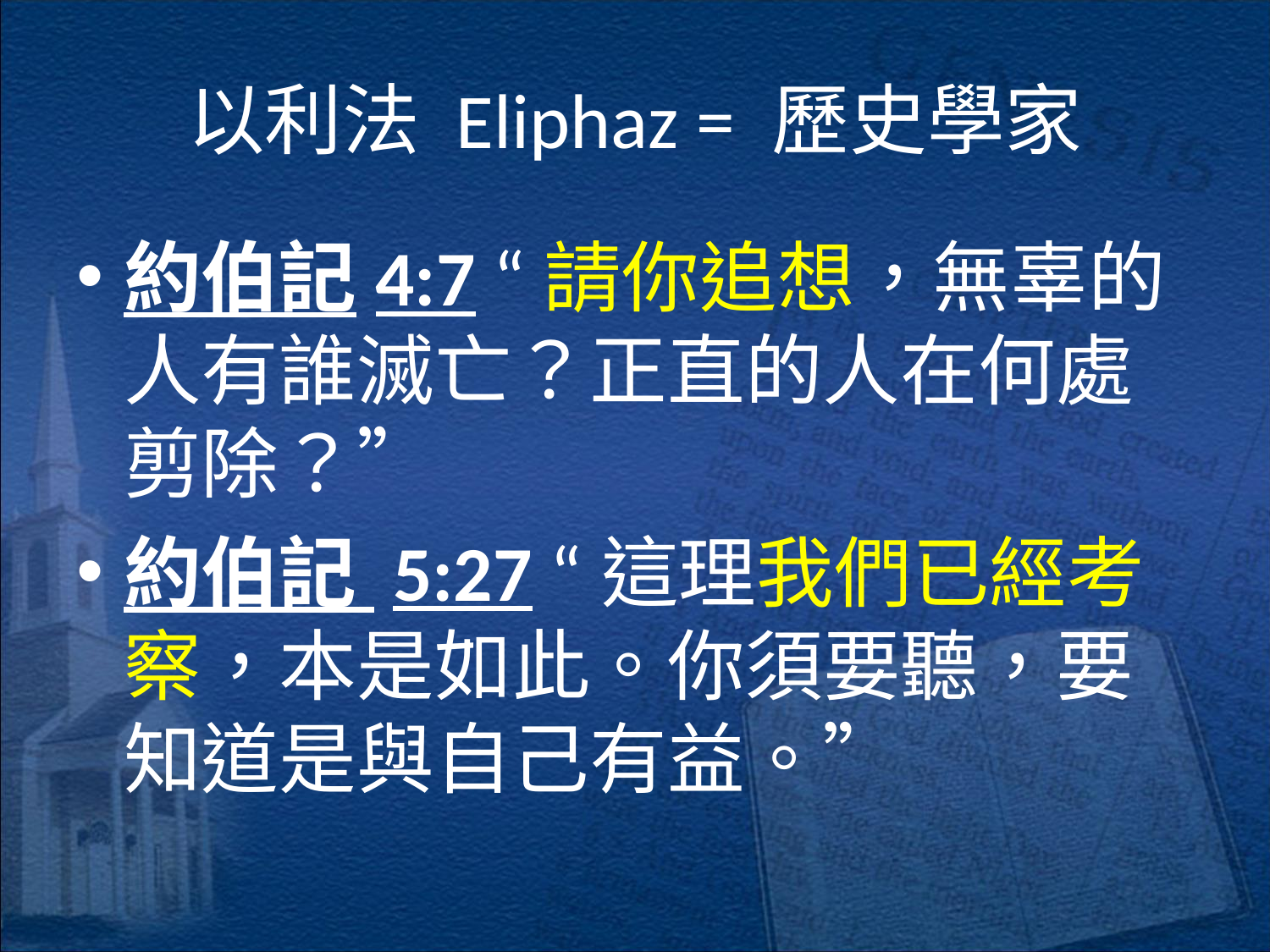

# 以利法 Eliphaz = 歷史學家
約伯記4:7 “請你追想，無辜的人有誰滅亡？正直的人在何處剪除？”
約伯記 5:27 “這理我們已經考察，本是如此。你須要聽，要知道是與自己有益。”